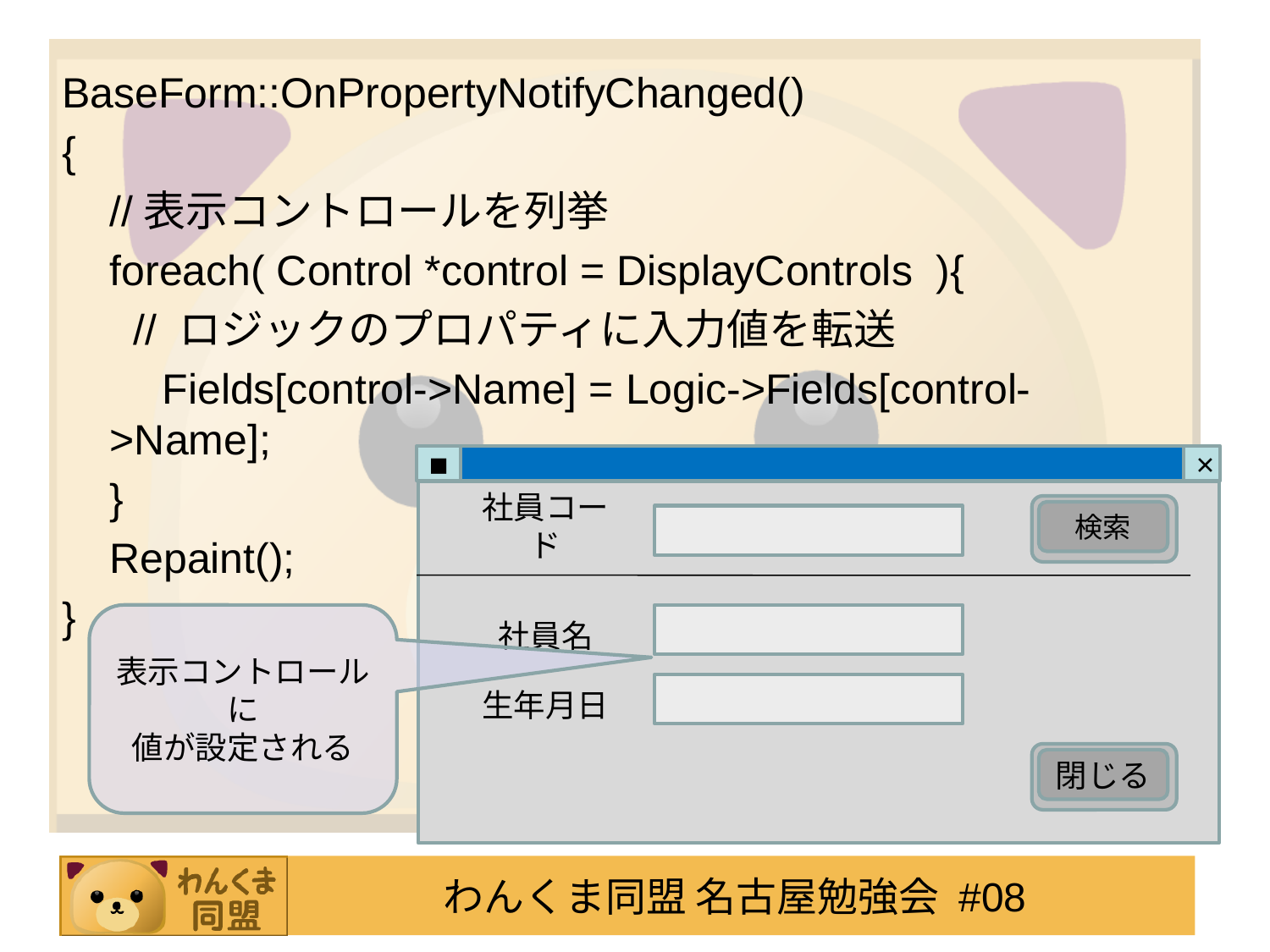

BaseForm::OnPropertyNotifyChanged()
{
	//表示コントロールを列挙
	foreach( Control *control = DisplayControls  ){
	  // ロジックのプロパティに入力値を転送
	　Fields[control->Name] = Logic->Fields[control->Name];
	}
    Repaint();
}
■

×

社員コード

検索

社員名

生年月日

閉じる
表示コントロールに
値が設定される